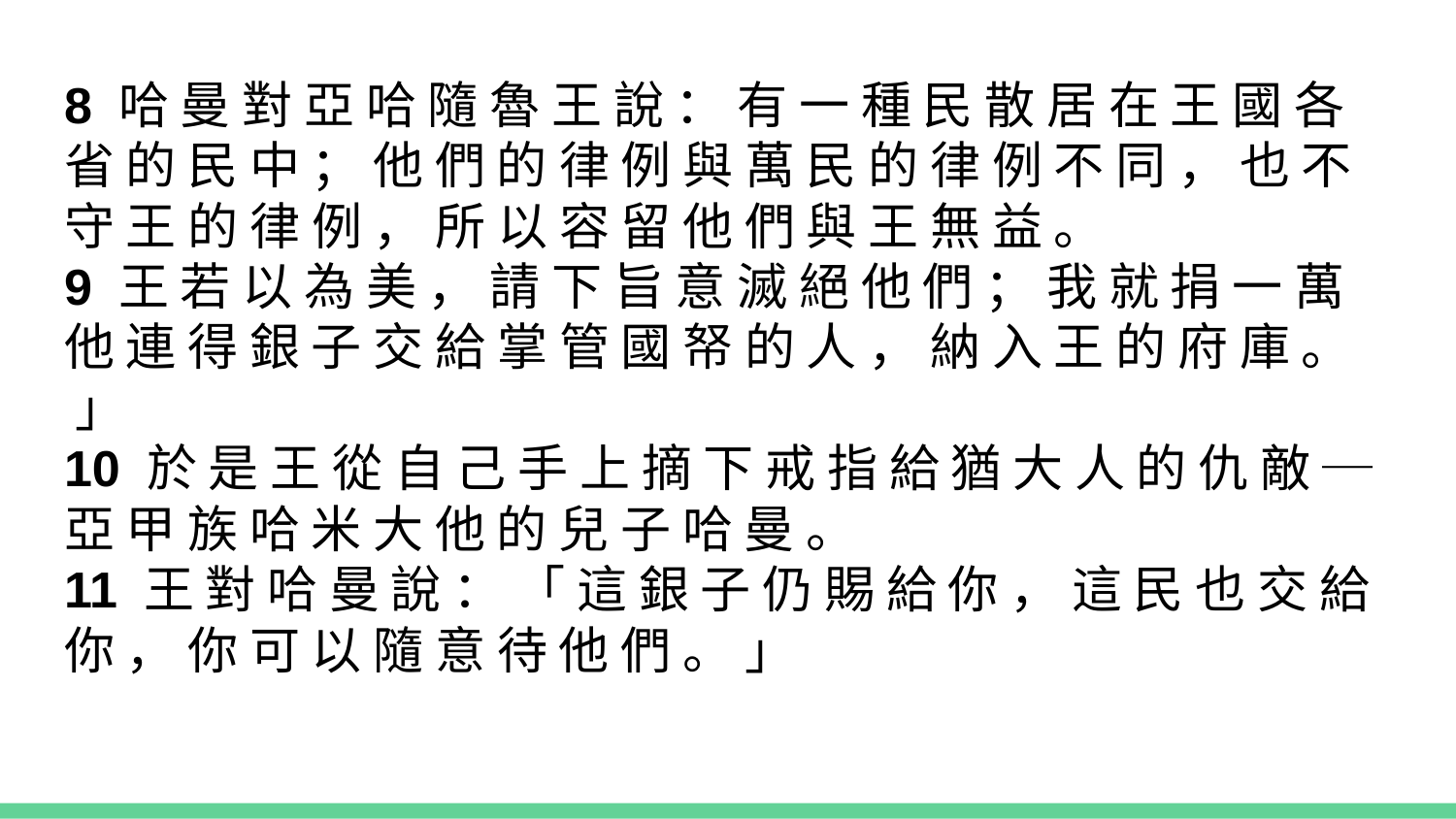

8 哈 曼 對 亞 哈 隨 魯 王 說 ： 有 一 種 民 散 居 在 王 國 各 省 的 民 中 ； 他 們 的 律 例 與 萬 民 的 律 例 不 同 ， 也 不 守 王 的 律 例 ， 所 以 容 留 他 們 與 王 無 益 。
9 王 若 以 為 美 ， 請 下 旨 意 滅 絕 他 們 ； 我 就 捐 一 萬 他 連 得 銀 子 交 給 掌 管 國 帑 的 人 ， 納 入 王 的 府 庫 。 」
10 於 是 王 從 自 己 手 上 摘 下 戒 指 給 猶 大 人 的 仇 敵 ─ 亞 甲 族 哈 米 大 他 的 兒 子 哈 曼 。
11 王 對 哈 曼 說 ： 「 這 銀 子 仍 賜 給 你 ， 這 民 也 交 給 你 ， 你 可 以 隨 意 待 他 們 。 」